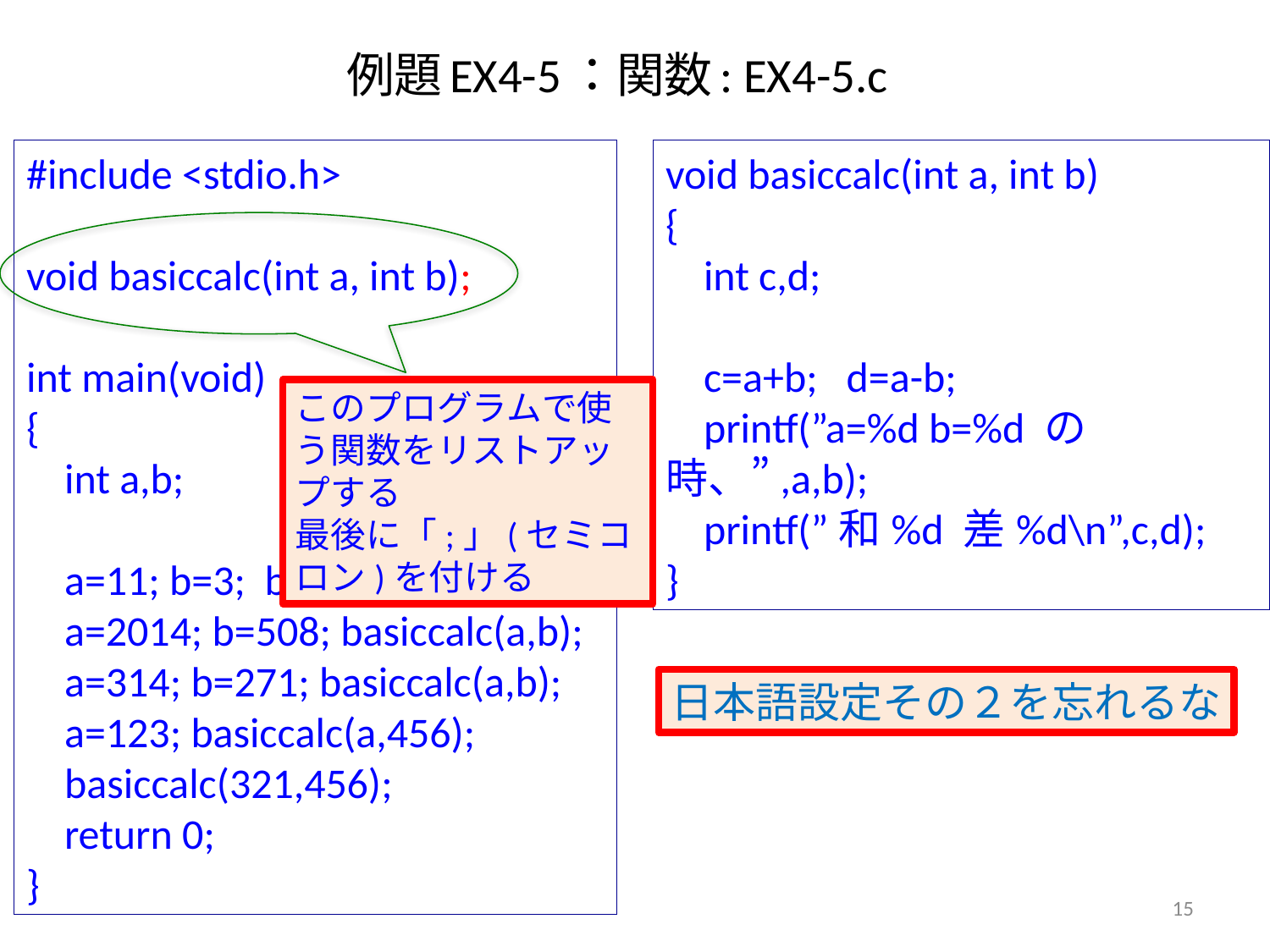

# 例題EX4-5：関数: EX4-5.c
#include <stdio.h>

void basiccalc(int a, int b);

int main(void)
{
    int a,b;

    a=11; b=3;  basiccalc(a,b);
    a=2014; b=508; basiccalc(a,b);
    a=314; b=271; basiccalc(a,b);
    a=123; basiccalc(a,456);
    basiccalc(321,456);
    return 0;
}
void basiccalc(int a, int b)
{
    int c,d;

    c=a+b;   d=a-b;
    printf(”a=%d b=%d の時、”,a,b);
    printf(”和%d 差%d\n”,c,d);
}

このプログラムで使う関数をリストアップする
最後に「;」(セミコロン)を付ける
日本語設定その２を忘れるな
15